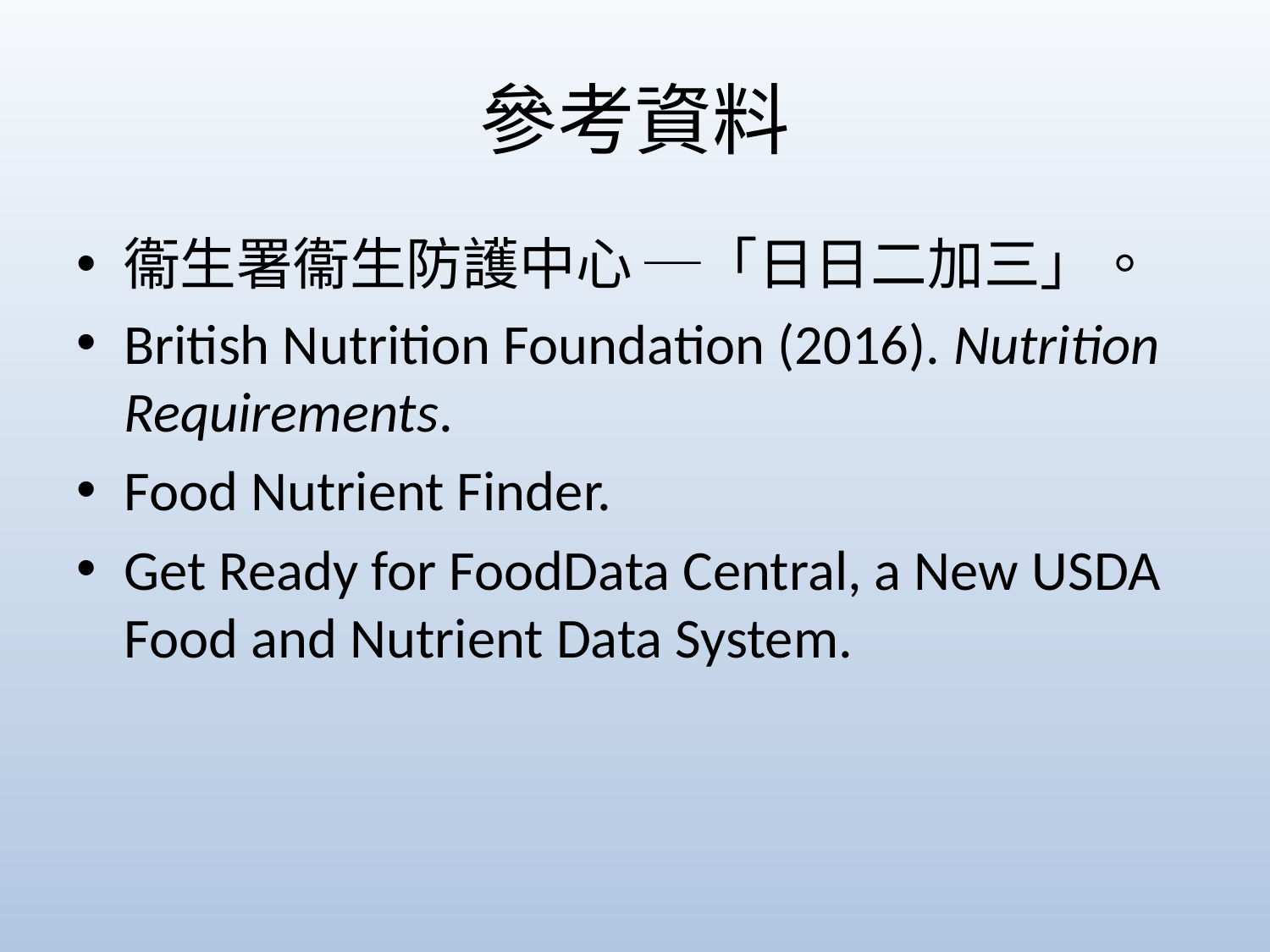

# 參考資料
衞生署衞生防護中心 ─「日日二加三」。
British Nutrition Foundation (2016). Nutrition Requirements.
Food Nutrient Finder.
Get Ready for FoodData Central, a New USDA Food and Nutrient Data System.